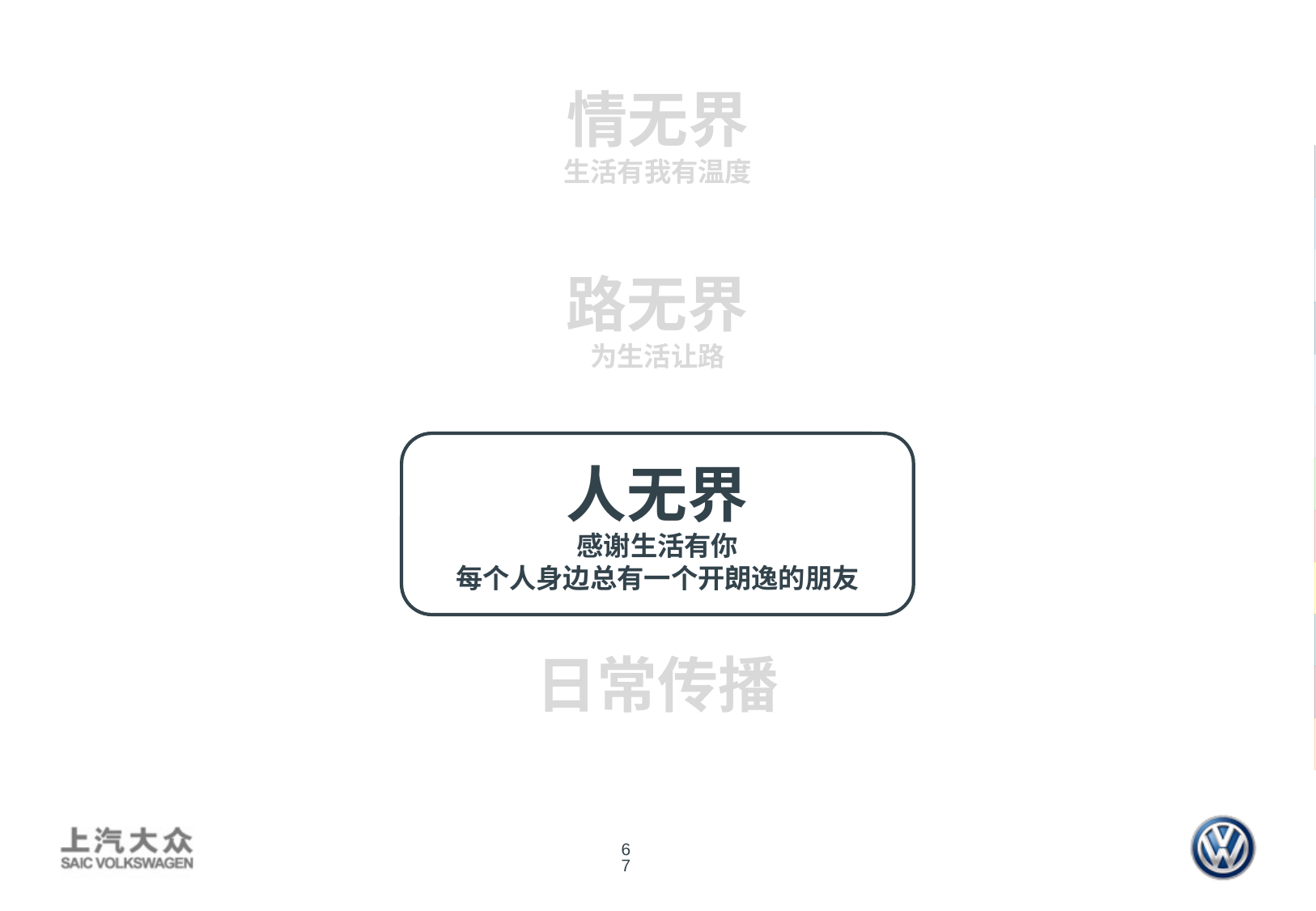

情无界
生活有我有温度
路无界
为生活让路

人无界
感谢生活有你
每个人身边总有一个开朗逸的朋友
日常传播
DD.MM.JJJJ
Author/Department
67